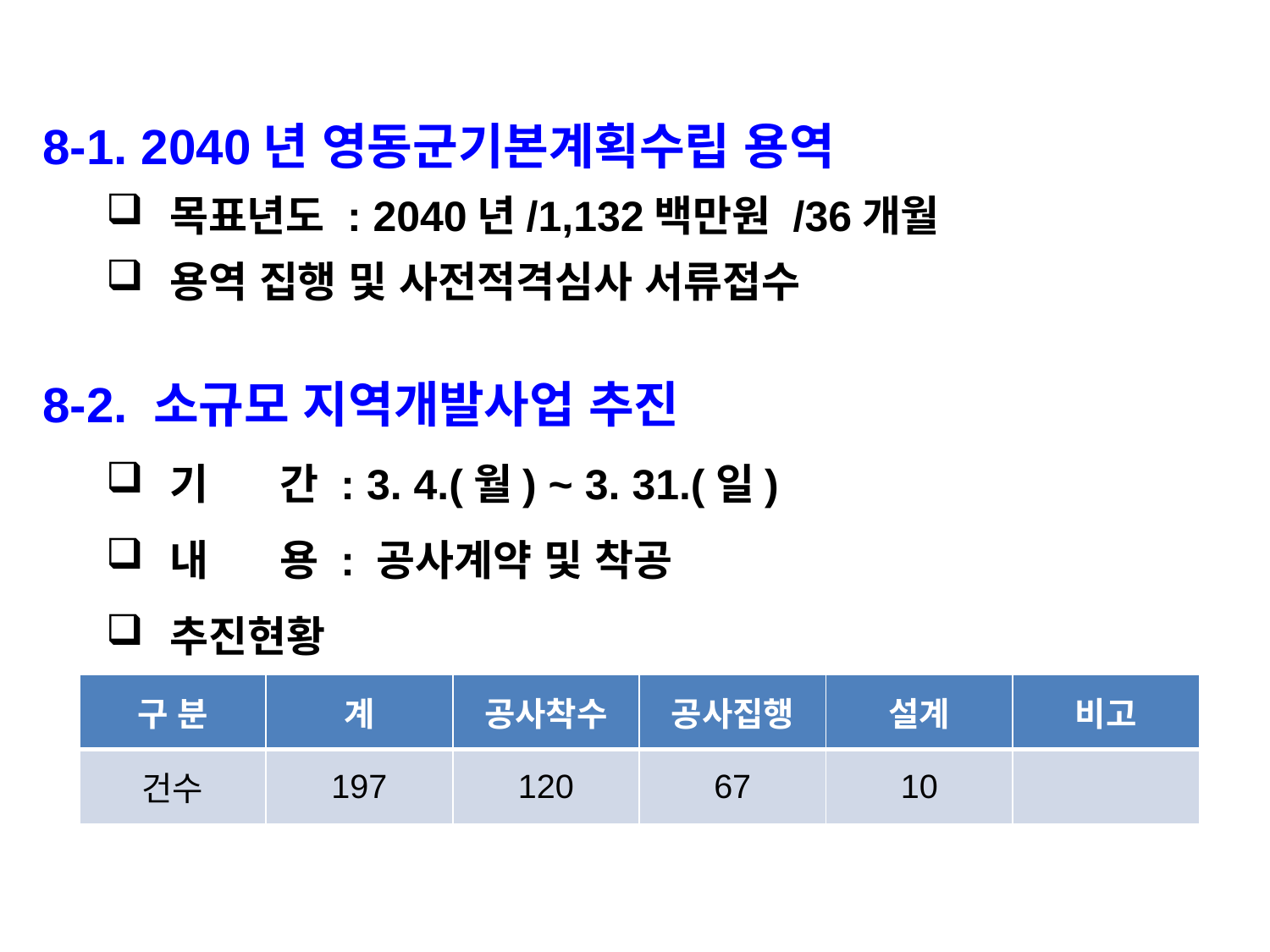

8-1. 2040년 영동군기본계획수립 용역
목표년도 : 2040년/1,132백만원 /36개월
용역 집행 및 사전적격심사 서류접수
8-2. 소규모 지역개발사업 추진
기      간 : 3. 4.(월) ~ 3. 31.(일)
내      용 : 공사계약 및 착공
추진현황

| 구 분 | 계 | 공사착수 | 공사집행 | 설계 | 비고 |
| --- | --- | --- | --- | --- | --- |
| 건수 | 197 | 120 | 67 | 10 |  |